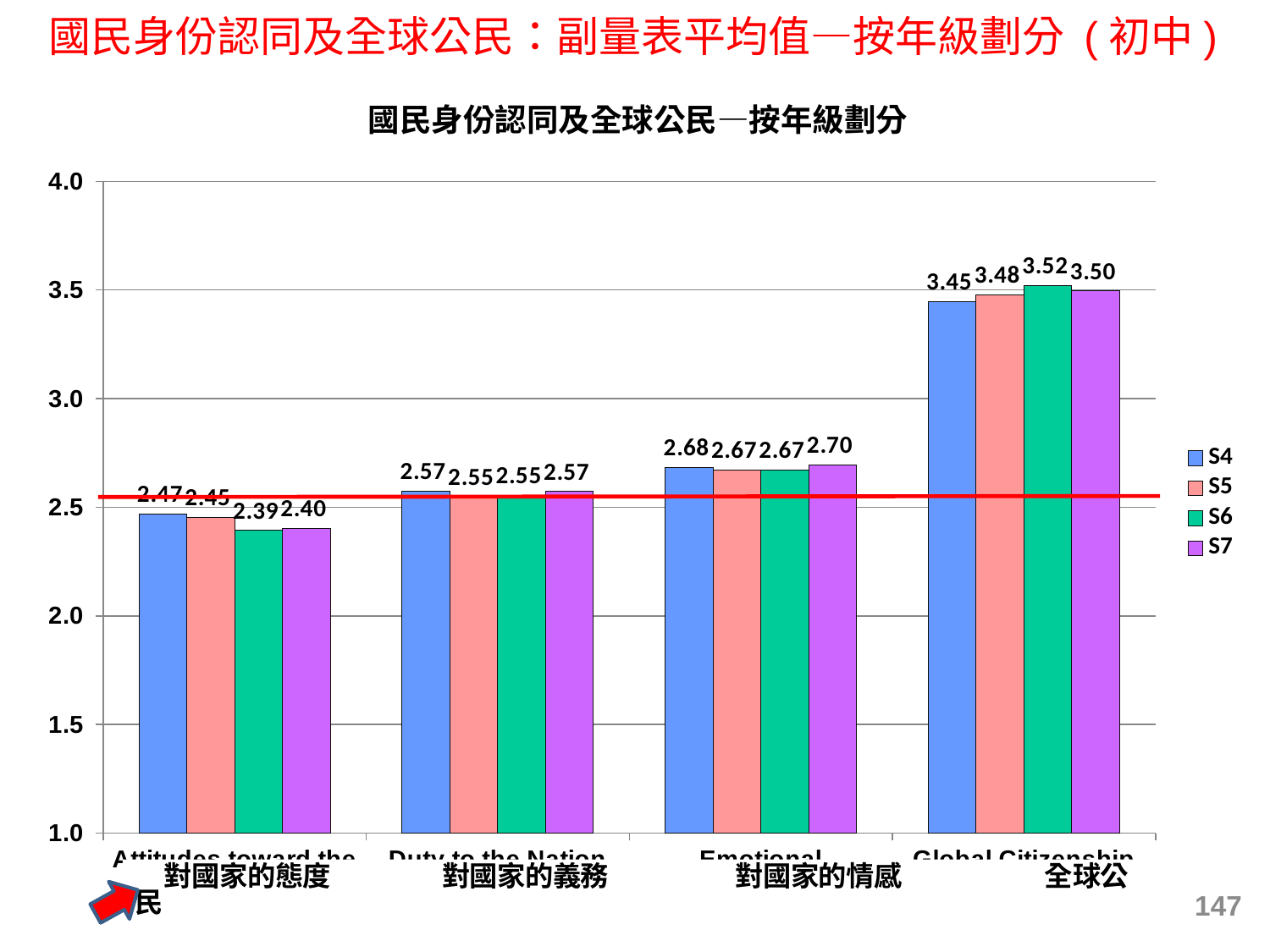

國民身份認同及全球公民：副量表平均值—按年級劃分 (初中)

### Chart: 國民身份認同及全球公民—按年級劃分

| Category | S4 | S5 | S6 | S7 |
|---|---|---|---|---|
| Attitudes toward the Nation | 2.469638312078964 | 2.4532638606938177 | 2.3932075184597887 | 2.402808918784216 |
| Duty to the Nation | 2.574968253968257 | 2.549512591389118 | 2.5546730094661467 | 2.57303725081506 |
| Emotional Attachment to the Nation | 2.68294427761568 | 2.6726171137286423 | 2.6722166064581168 | 2.6959595791245783 |
| Global Citizenship | 3.4468336743680767 | 3.478984862264021 | 3.5203217849534987 | 3.495090511860175 |
147